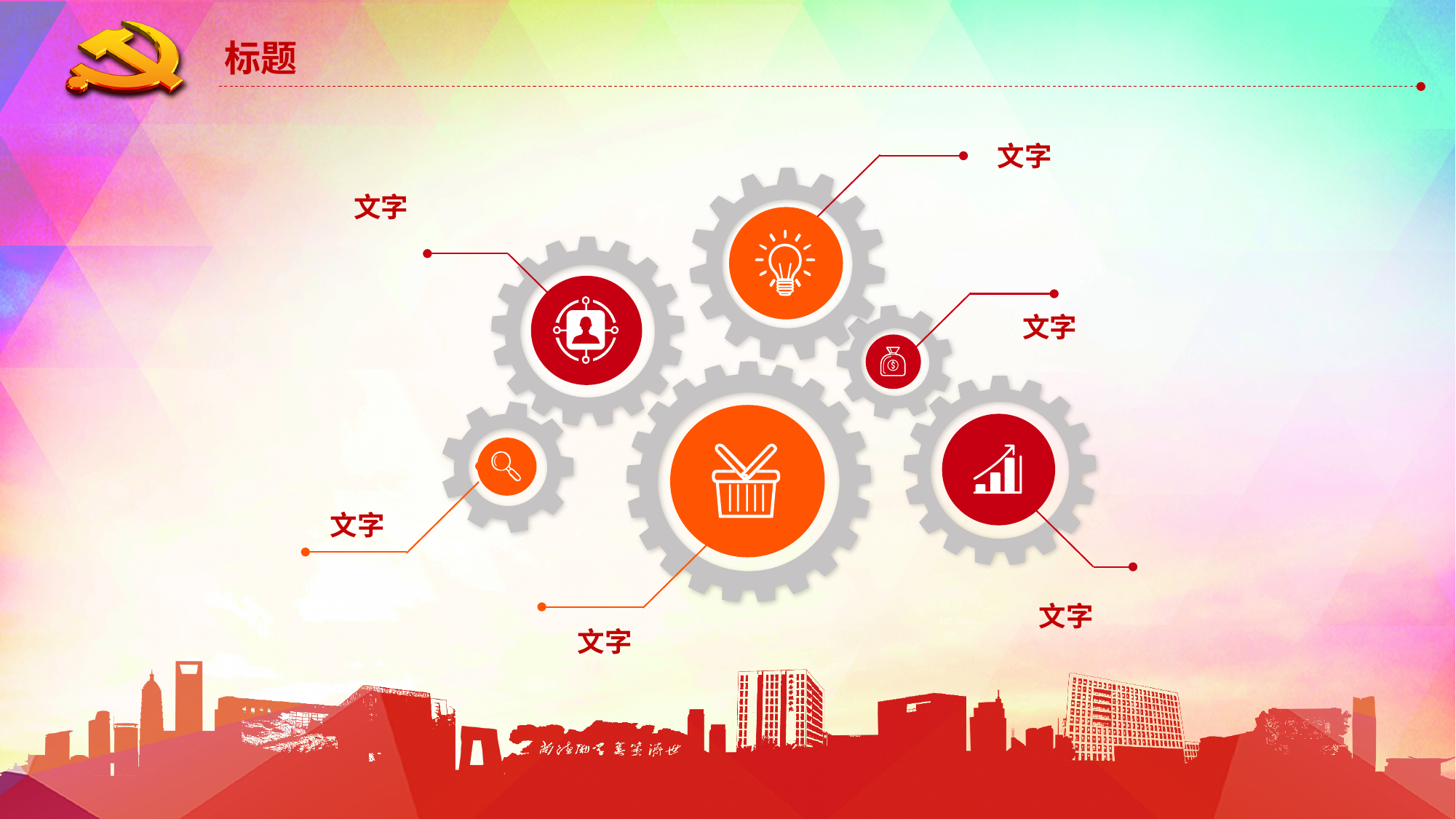

标题
文字

文字

文字

文字
文字
文字